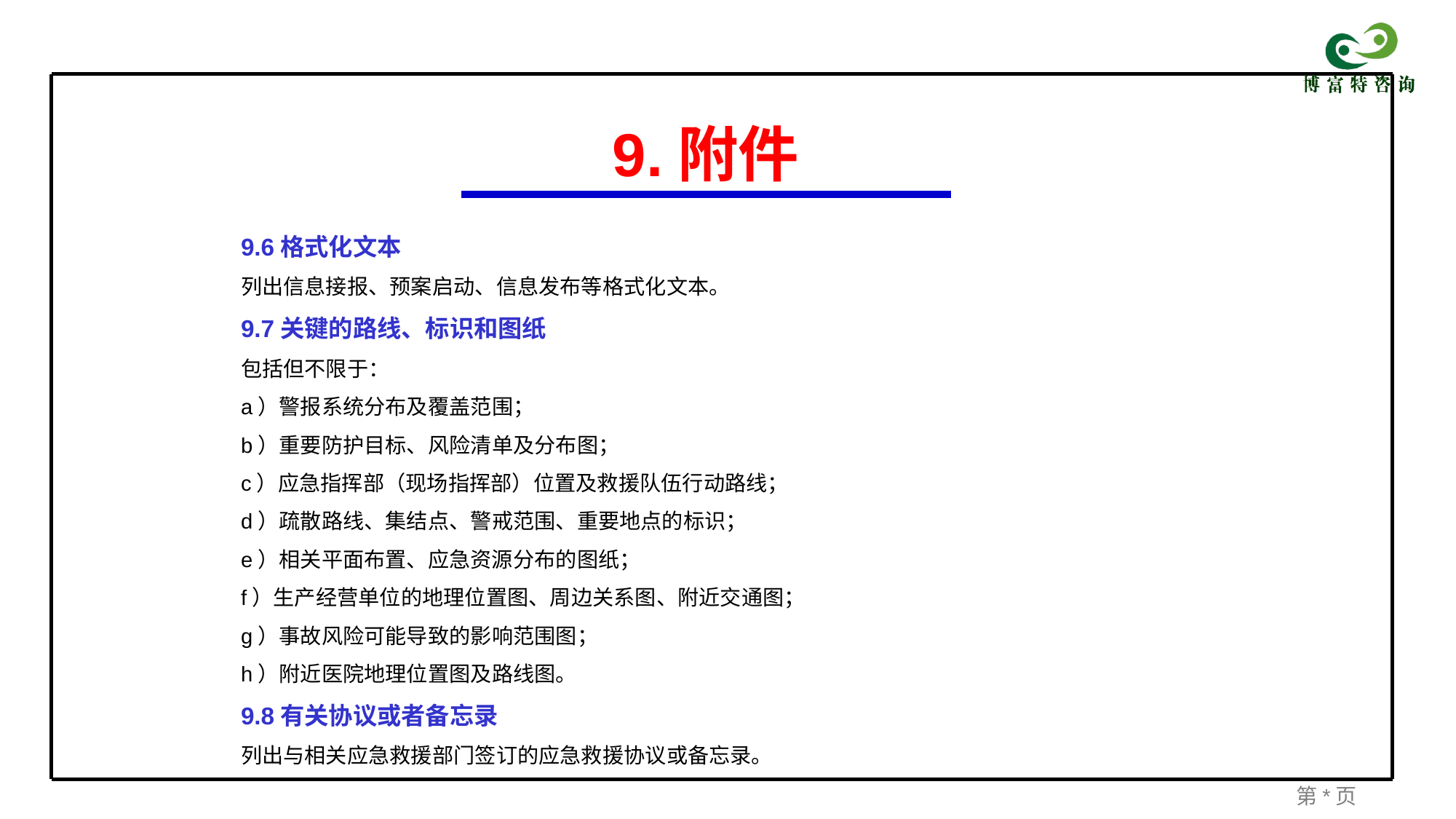

9.附件
9.6格式化文本
列出信息接报、预案启动、信息发布等格式化文本。
9.7关键的路线、标识和图纸
包括但不限于：
a）警报系统分布及覆盖范围；
b）重要防护目标、风险清单及分布图；
c）应急指挥部（现场指挥部）位置及救援队伍行动路线；
d）疏散路线、集结点、警戒范围、重要地点的标识；
e）相关平面布置、应急资源分布的图纸；
f）生产经营单位的地理位置图、周边关系图、附近交通图；
g）事故风险可能导致的影响范围图；
h）附近医院地理位置图及路线图。
9.8有关协议或者备忘录
列出与相关应急救援部门签订的应急救援协议或备忘录。